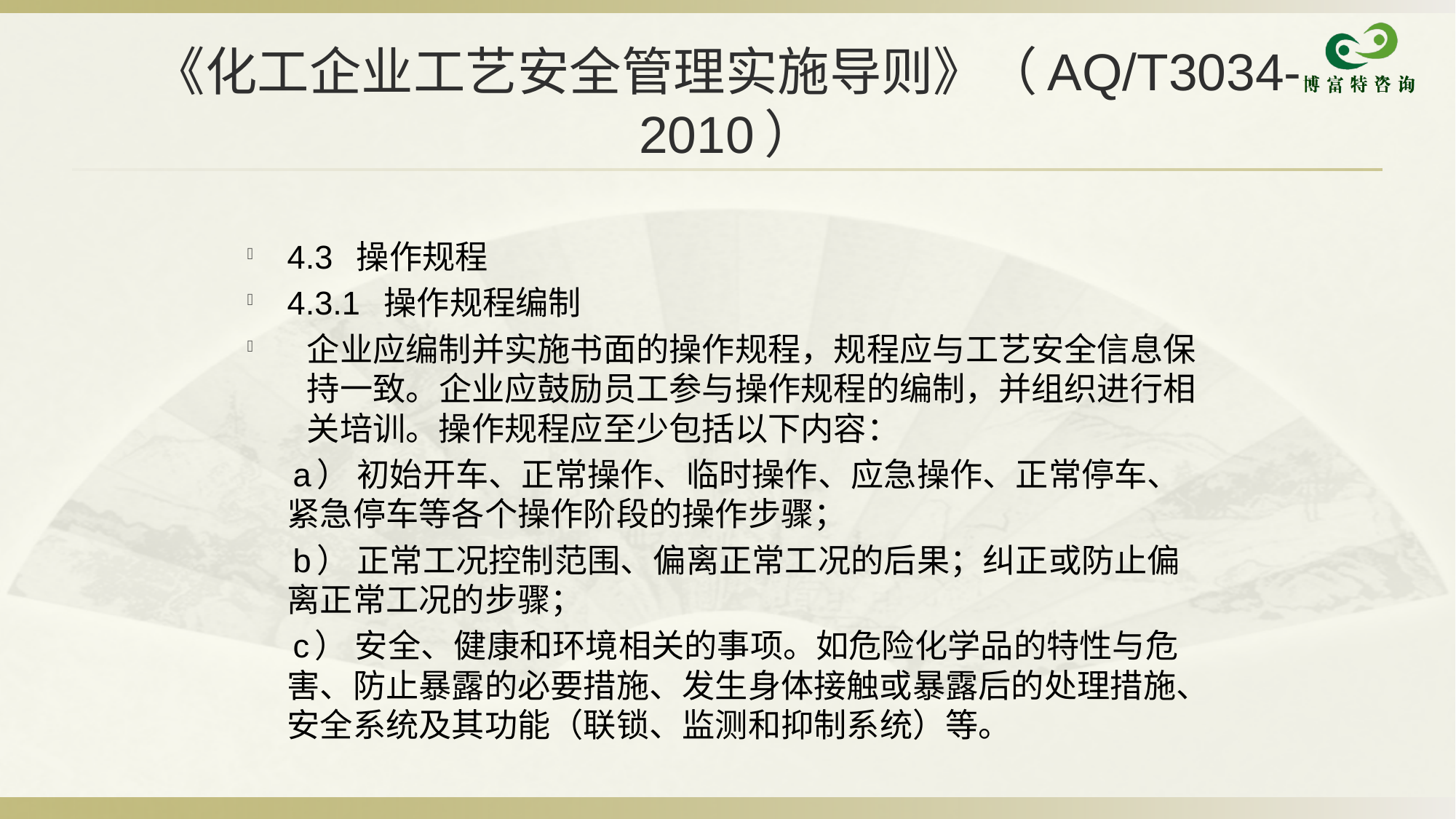

# 《化工企业工艺安全管理实施导则》（AQ/T3034-2010）
4.3  操作规程
4.3.1  操作规程编制
企业应编制并实施书面的操作规程，规程应与工艺安全信息保持一致。企业应鼓励员工参与操作规程的编制，并组织进行相关培训。操作规程应至少包括以下内容：
     a） 初始开车、正常操作、临时操作、应急操作、正常停车、紧急停车等各个操作阶段的操作步骤；
     b） 正常工况控制范围、偏离正常工况的后果；纠正或防止偏离正常工况的步骤；
     c） 安全、健康和环境相关的事项。如危险化学品的特性与危害、防止暴露的必要措施、发生身体接触或暴露后的处理措施、安全系统及其功能（联锁、监测和抑制系统）等。